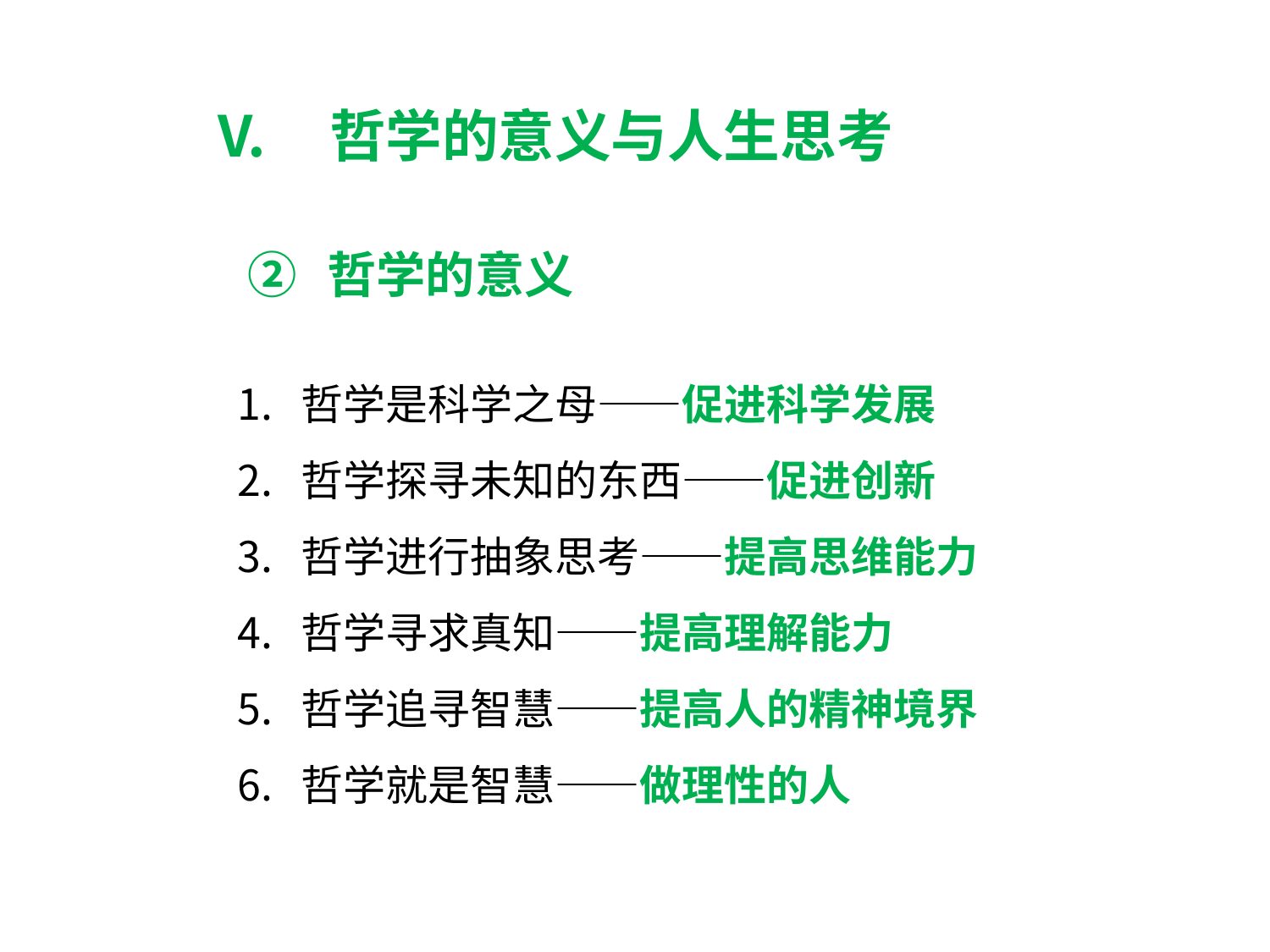

哲学的意义与人生思考
哲学的意义
哲学是科学之母——促进科学发展
哲学探寻未知的东西——促进创新
哲学进行抽象思考——提高思维能力
哲学寻求真知——提高理解能力
哲学追寻智慧——提高人的精神境界
哲学就是智慧——做理性的人